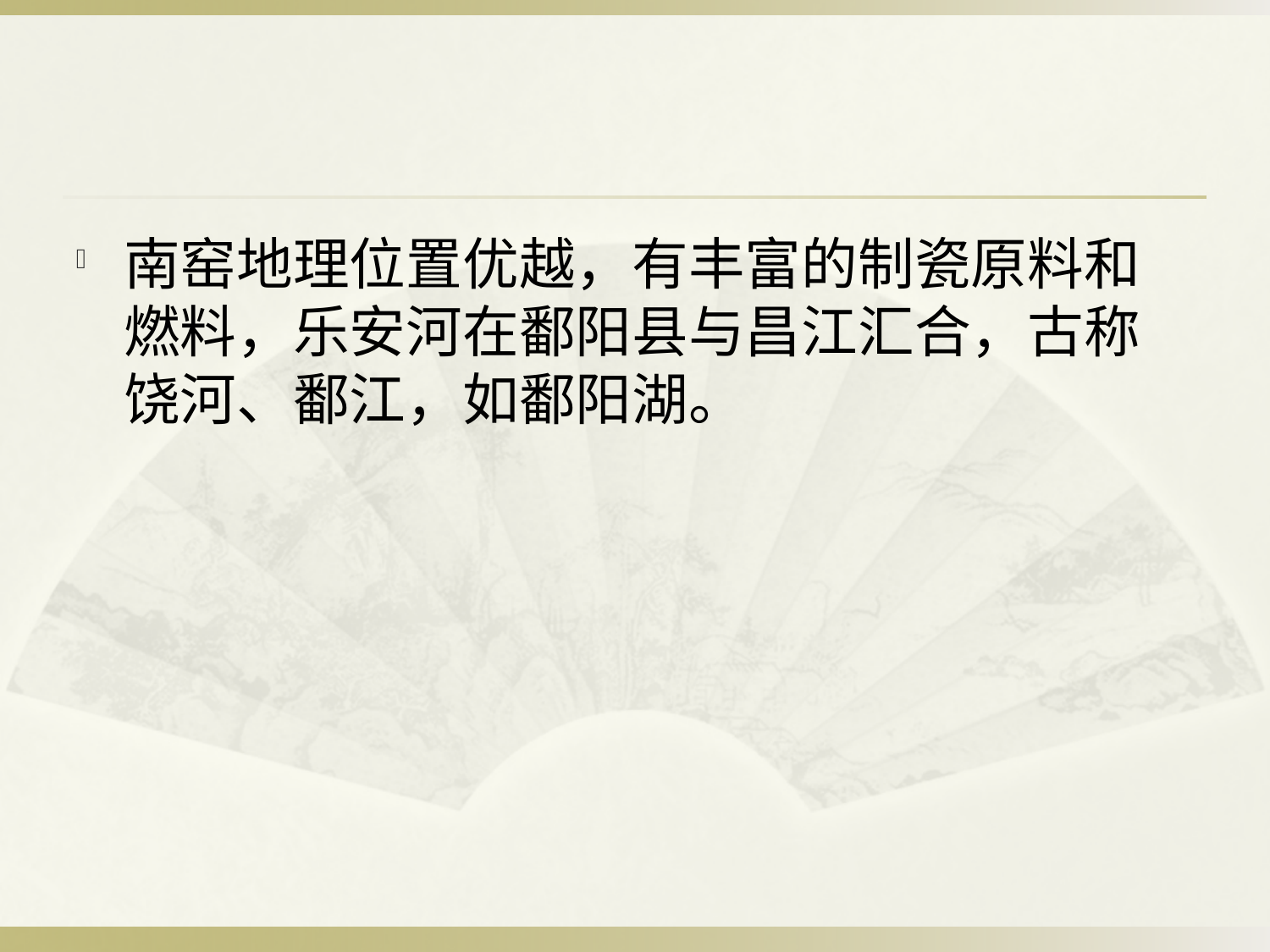

#
南窑地理位置优越，有丰富的制瓷原料和燃料，乐安河在鄱阳县与昌江汇合，古称饶河、鄱江，如鄱阳湖。